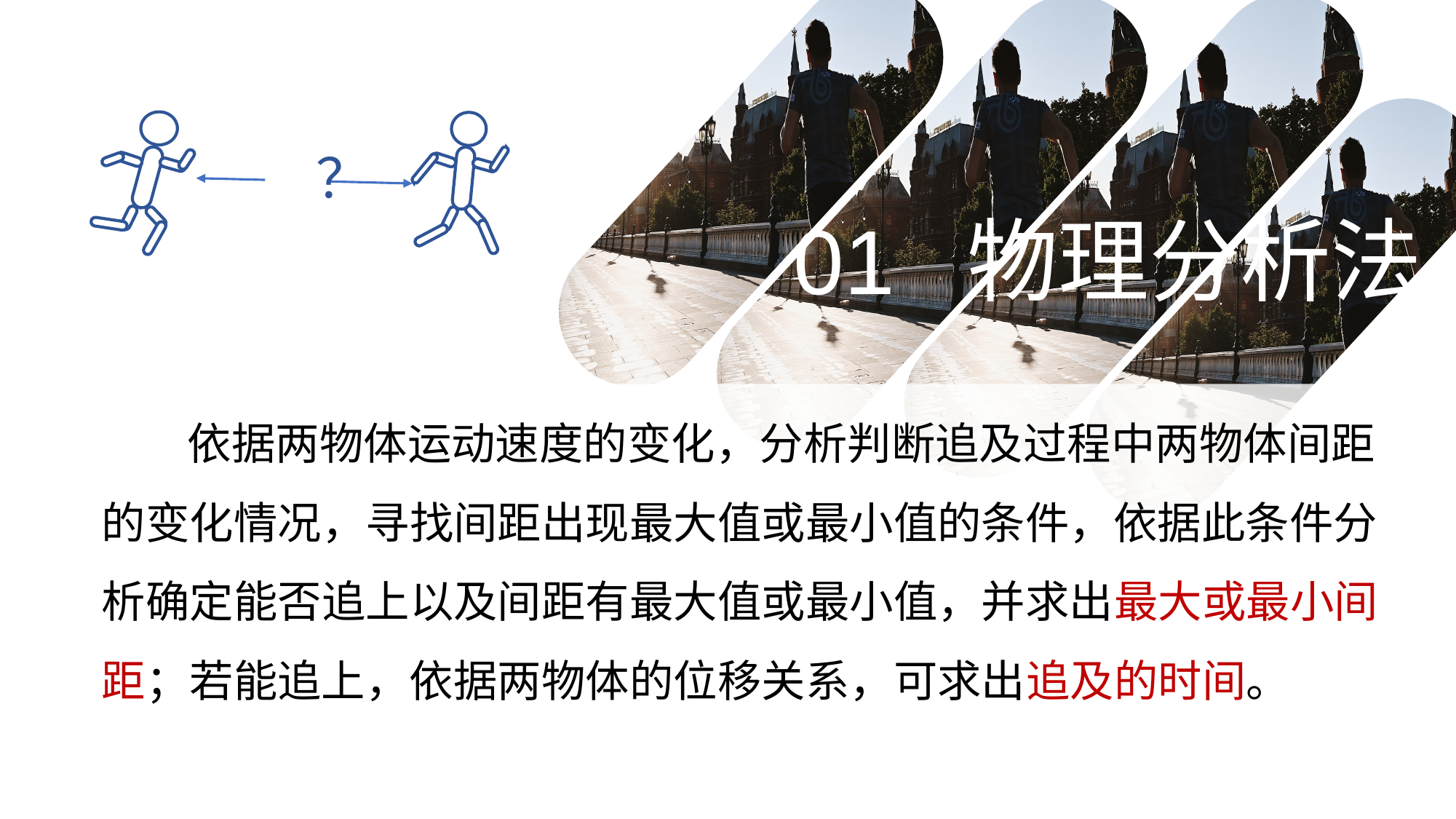

01  物理分析法

  ？
依据两物体运动速度的变化，分析判断追及过程中两物体间距的变化情况，寻找间距出现最大值或最小值的条件，依据此条件分析确定能否追上以及间距有最大值或最小值，并求出最大或最小间距；若能追上，依据两物体的位移关系，可求出追及的时间。